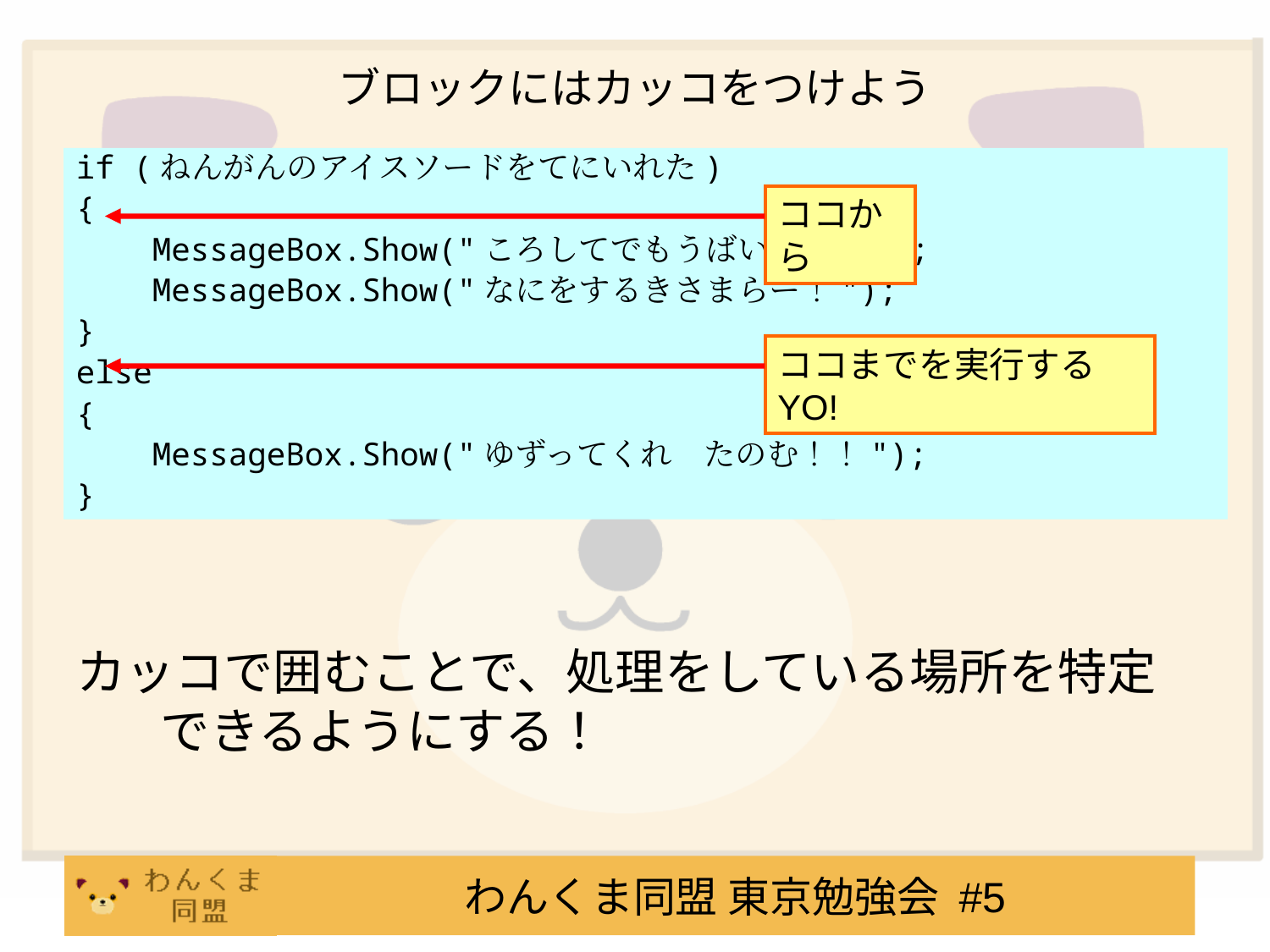

# ブロックにはカッコをつけよう
if (ねんがんのアイスソードをてにいれた)
{
    MessageBox.Show("ころしてでもうばいとる！");
    MessageBox.Show("なにをするきさまらー！");
}
else
{
    MessageBox.Show("ゆずってくれ　たのむ！！");
}
ココから

ココまでを実行するYO!

カッコで囲むことで、処理をしている場所を特定できるようにする！